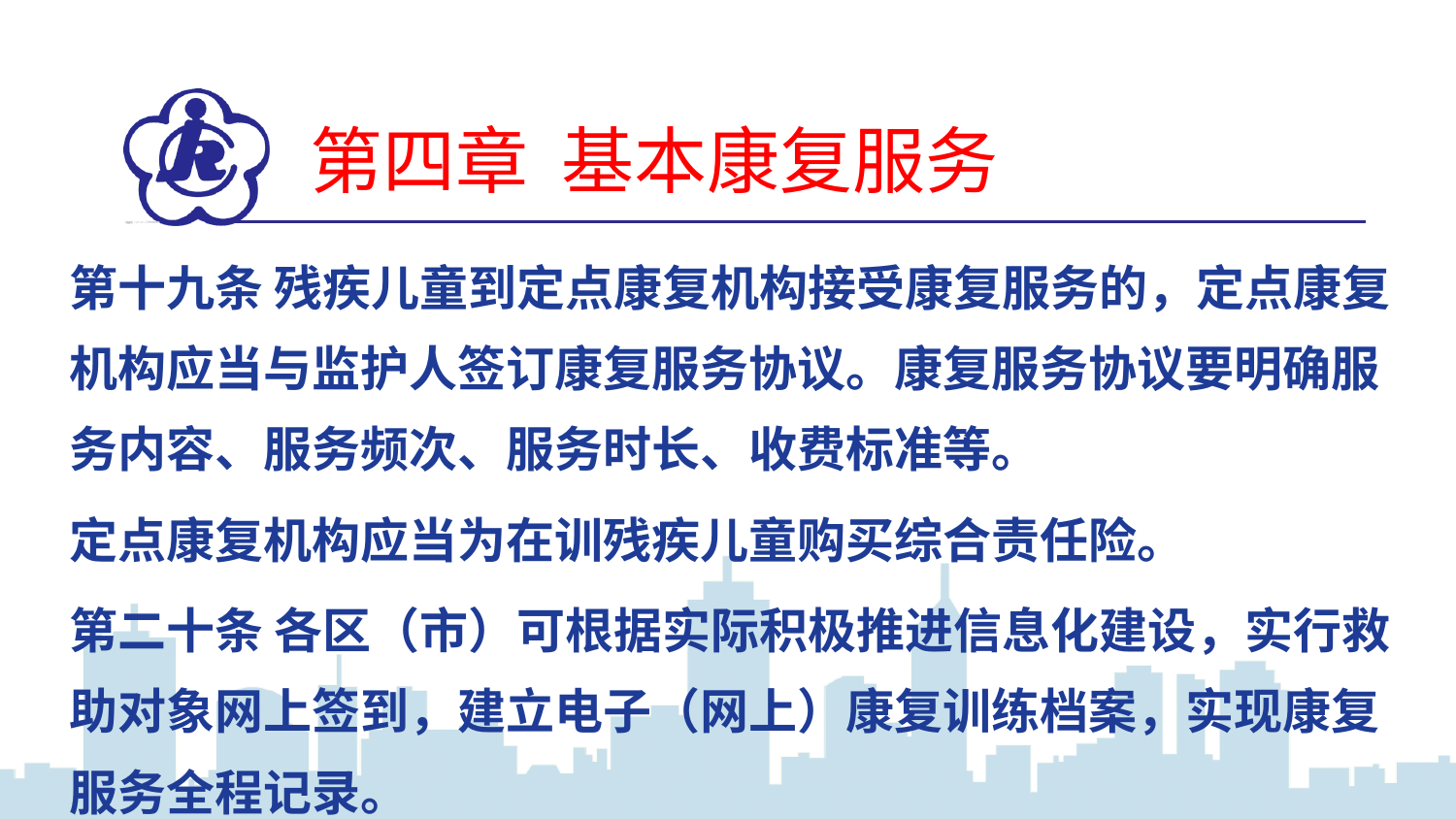

第四章  基本康复服务
第十九条 残疾儿童到定点康复机构接受康复服务的，定点康复机构应当与监护人签订康复服务协议。康复服务协议要明确服务内容、服务频次、服务时长、收费标准等。
定点康复机构应当为在训残疾儿童购买综合责任险。
第二十条 各区（市）可根据实际积极推进信息化建设，实行救助对象网上签到，建立电子（网上）康复训练档案，实现康复服务全程记录。